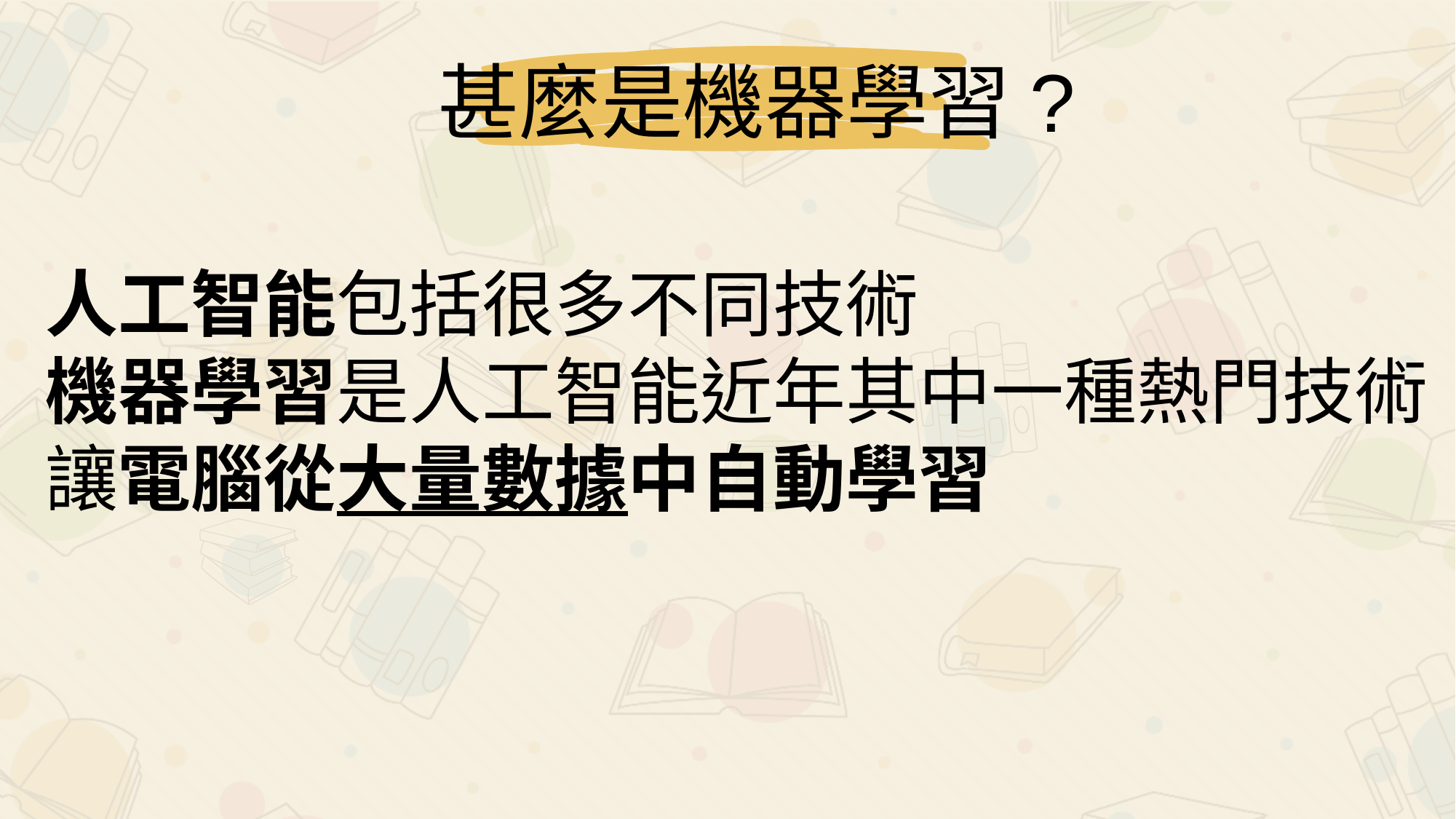

甚麼是機器學習?

人工智能包括很多不同技術
機器學習是人工智能近年其中一種熱門技術
讓電腦從大量數據中自動學習